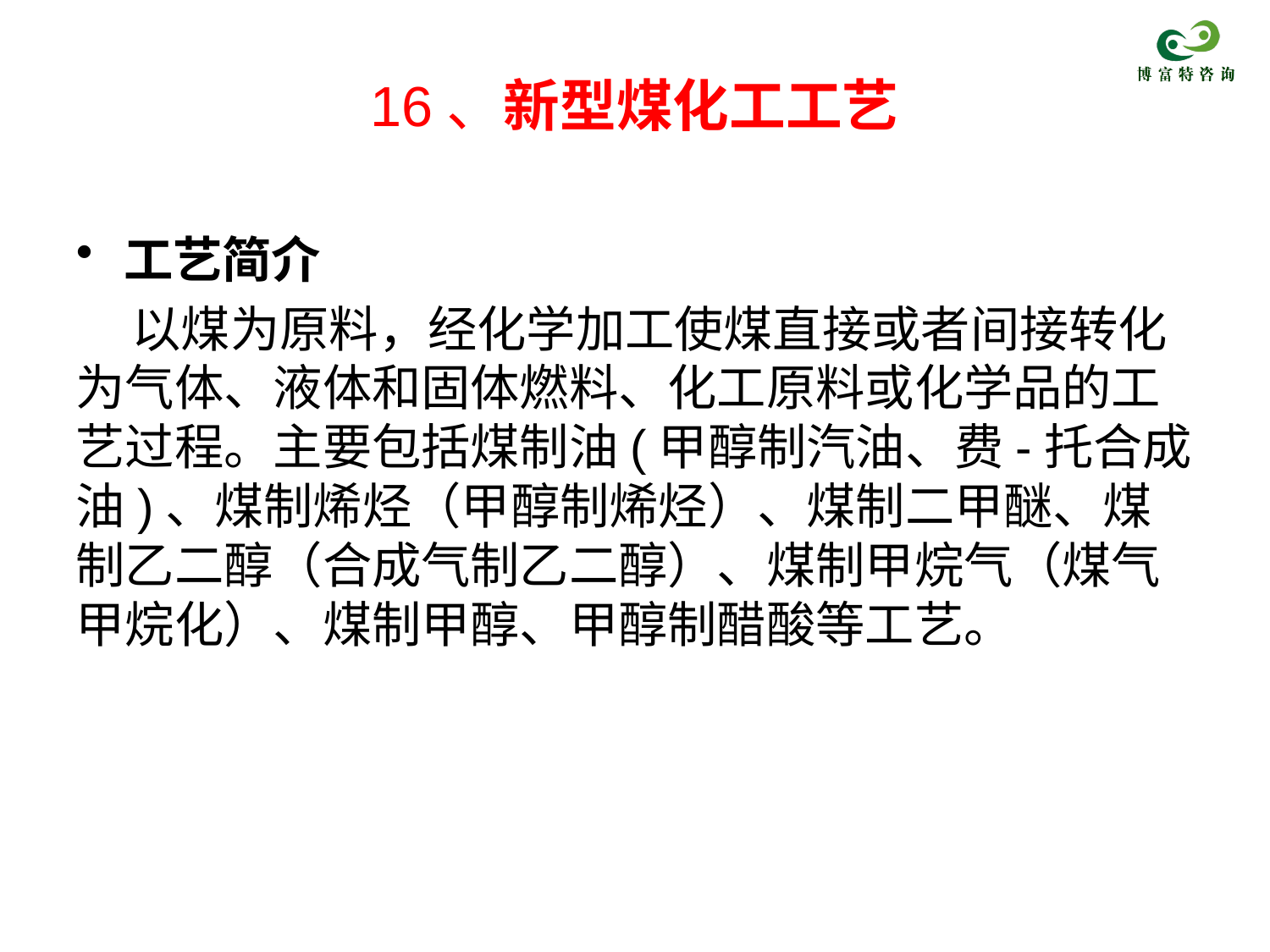

# 16、新型煤化工工艺
工艺简介
    以煤为原料，经化学加工使煤直接或者间接转化为气体、液体和固体燃料、化工原料或化学品的工艺过程。主要包括煤制油(甲醇制汽油、费-托合成油)、煤制烯烃（甲醇制烯烃）、煤制二甲醚、煤制乙二醇（合成气制乙二醇）、煤制甲烷气（煤气甲烷化）、煤制甲醇、甲醇制醋酸等工艺。